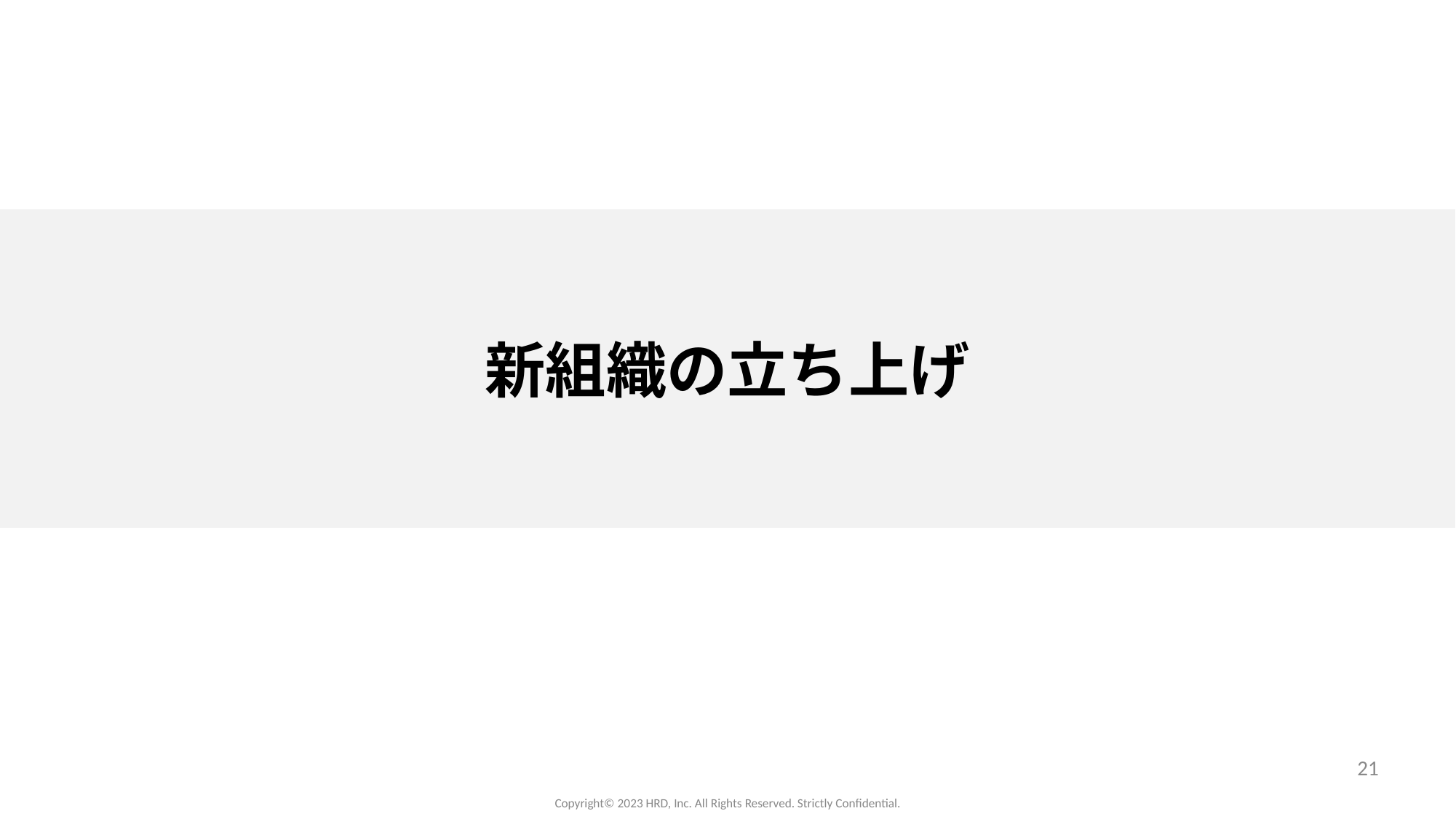

新組織の立ち上げ
21
Copyright©️ 2023 HRD, Inc. All Rights Reserved. Strictly Confidential.